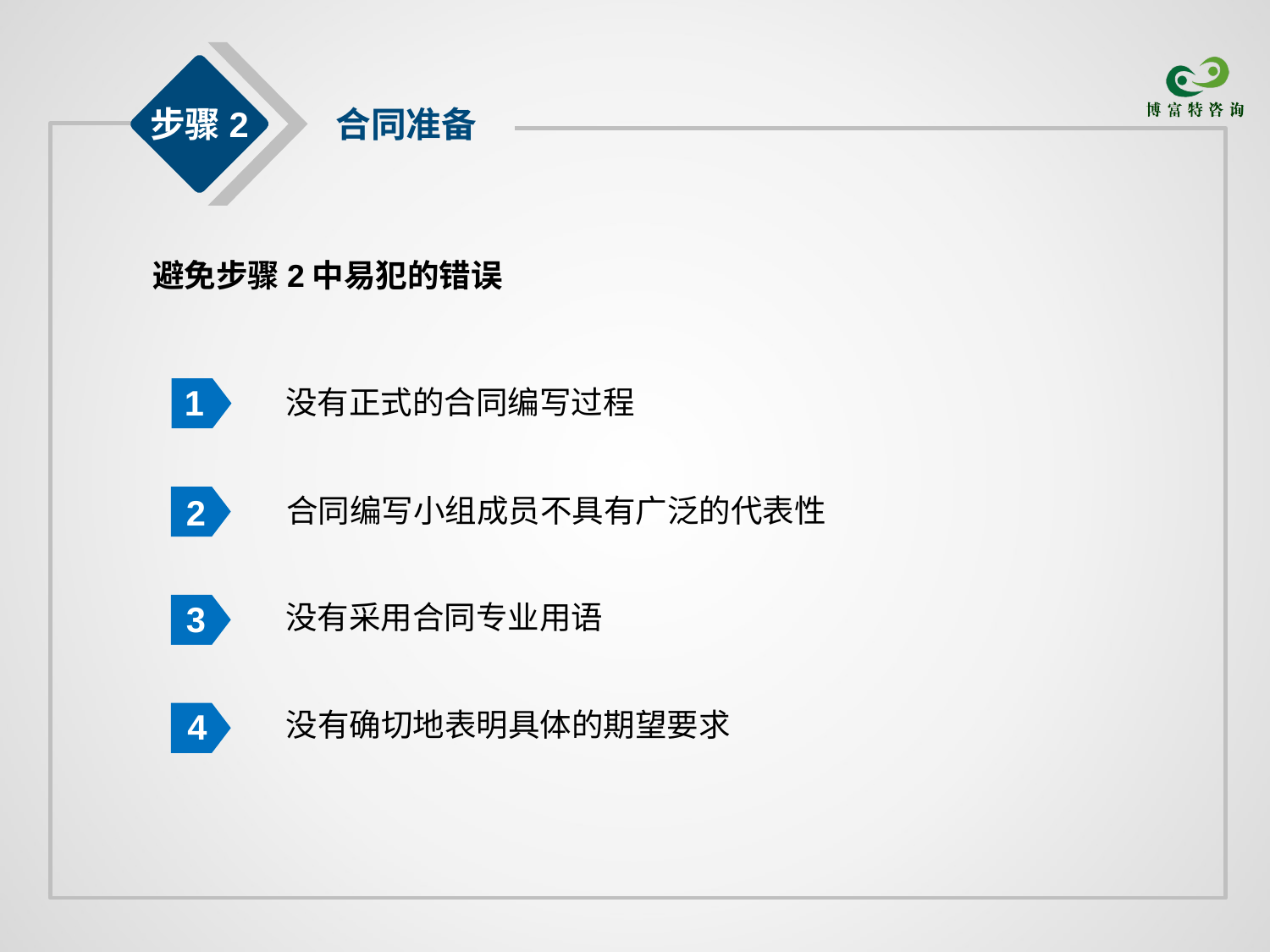

合同准备
步骤2

# 避免步骤2中易犯的错误
1
没有正式的合同编写过程

2
合同编写小组成员不具有广泛的代表性

3
没有采用合同专业用语

4
没有确切地表明具体的期望要求